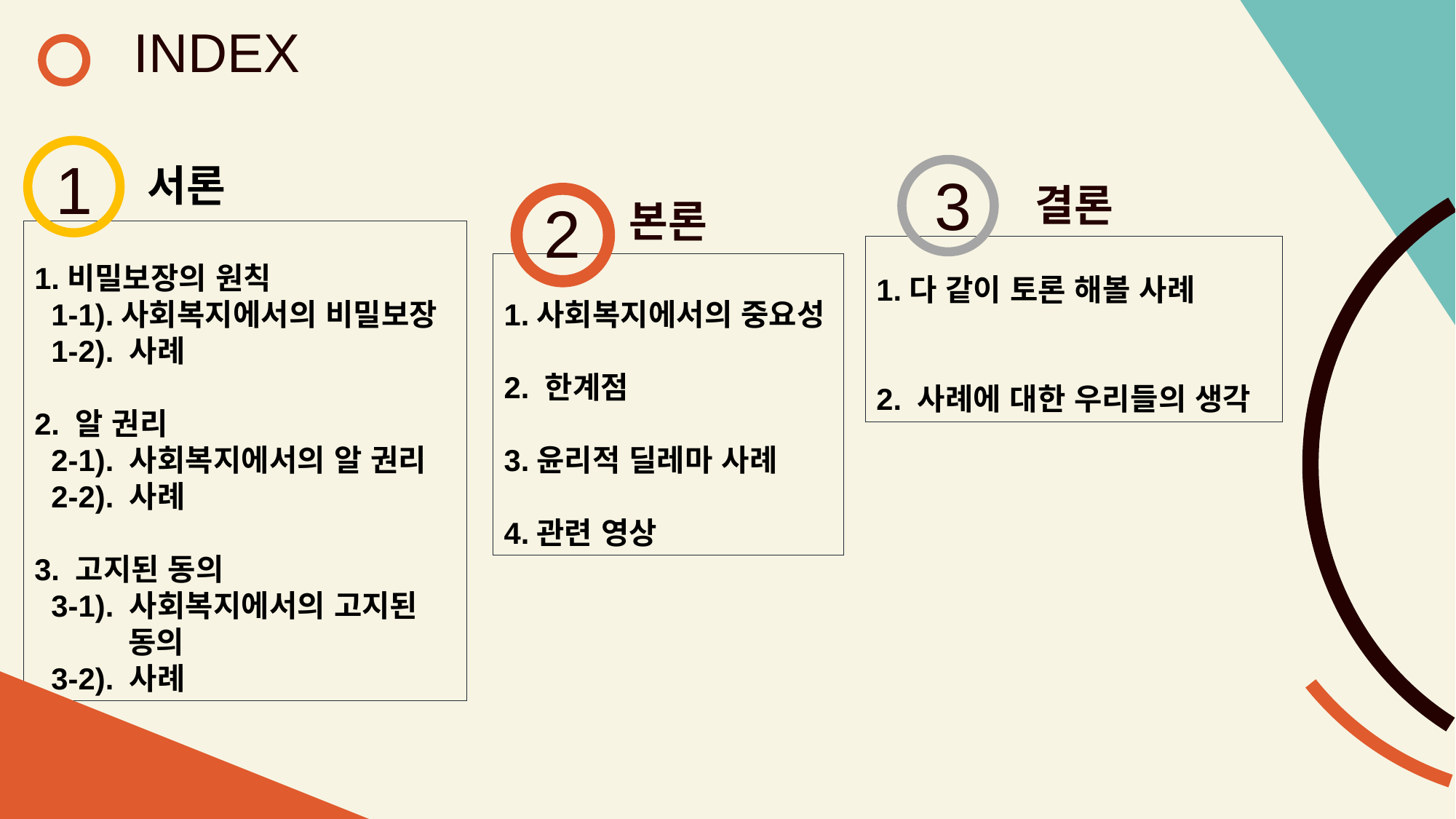

INDEX

1
서론
3

결론

2

본론

1.비밀보장의 원칙
  1-1).사회복지에서의 비밀보장
  1-2). 사례

2. 알 권리
  2-1). 사회복지에서의 알 권리
  2-2). 사례

3. 고지된 동의
  3-1). 사회복지에서의 고지된                동의
  3-2). 사례

1.다 같이 토론 해볼 사례

2. 사례에 대한 우리들의 생각

1.사회복지에서의 중요성

2. 한계점

3.윤리적 딜레마 사례

4.관련 영상